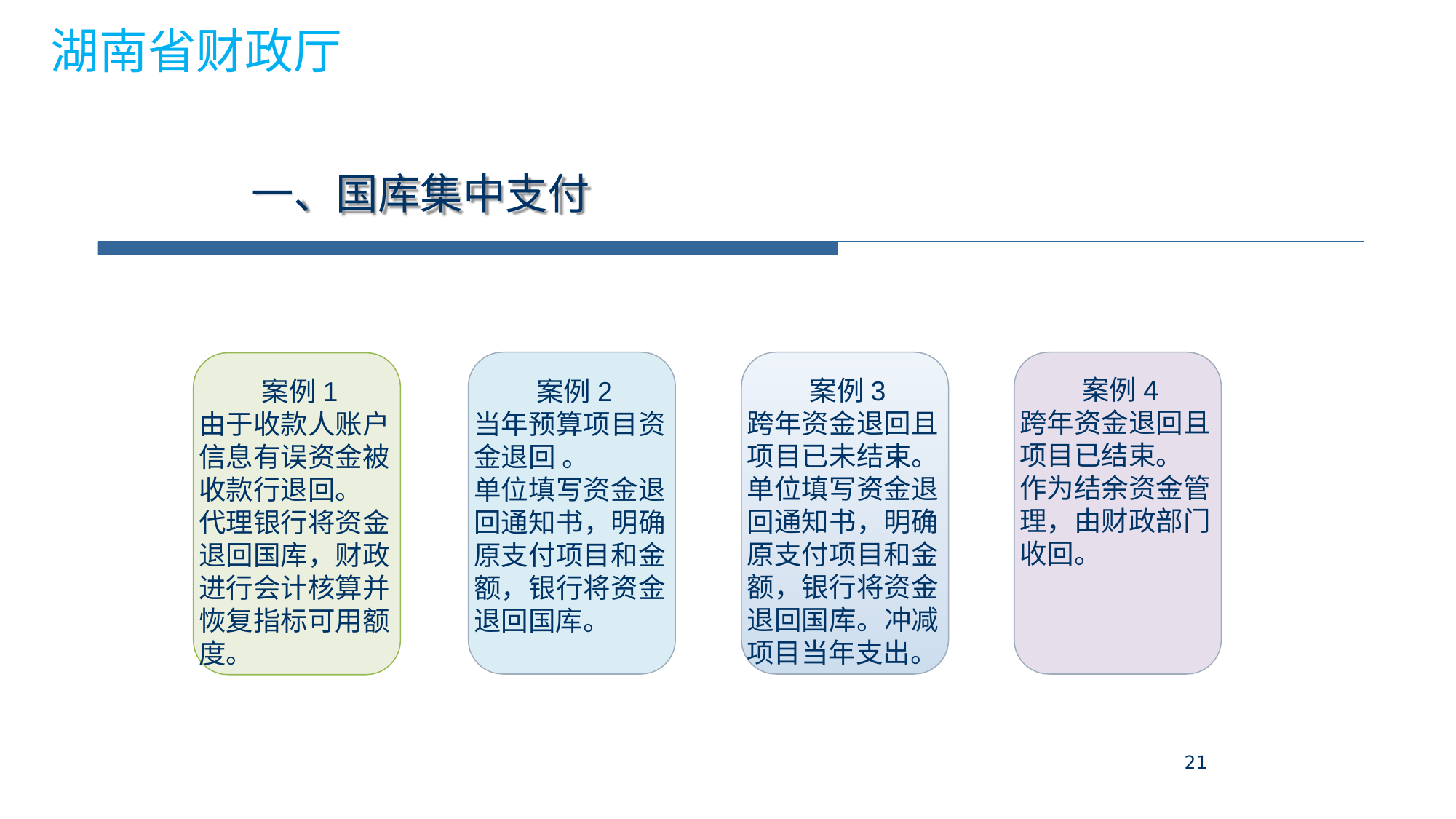

湖南省财政厅

# 一、国库集中支付

案例4
跨年资金退回且 项目已结束。 作为结余资金管 理，由财政部门 收回。
案例3
跨年资金退回且 项目已未结束。 单位填写资金退 回通知书，明确 原支付项目和金 额，银行将资金 退回国库。冲减 项目当年支出。
案例1
由于收款人账户 信息有误资金被 收款行退回。 代理银行将资金 退回国库，财政 进行会计核算并 恢复指标可用额 度。
案例2
当年预算项目资 金退回 。
单位填写资金退 回通知书，明确 原支付项目和金 额，银行将资金 退回国库。

21